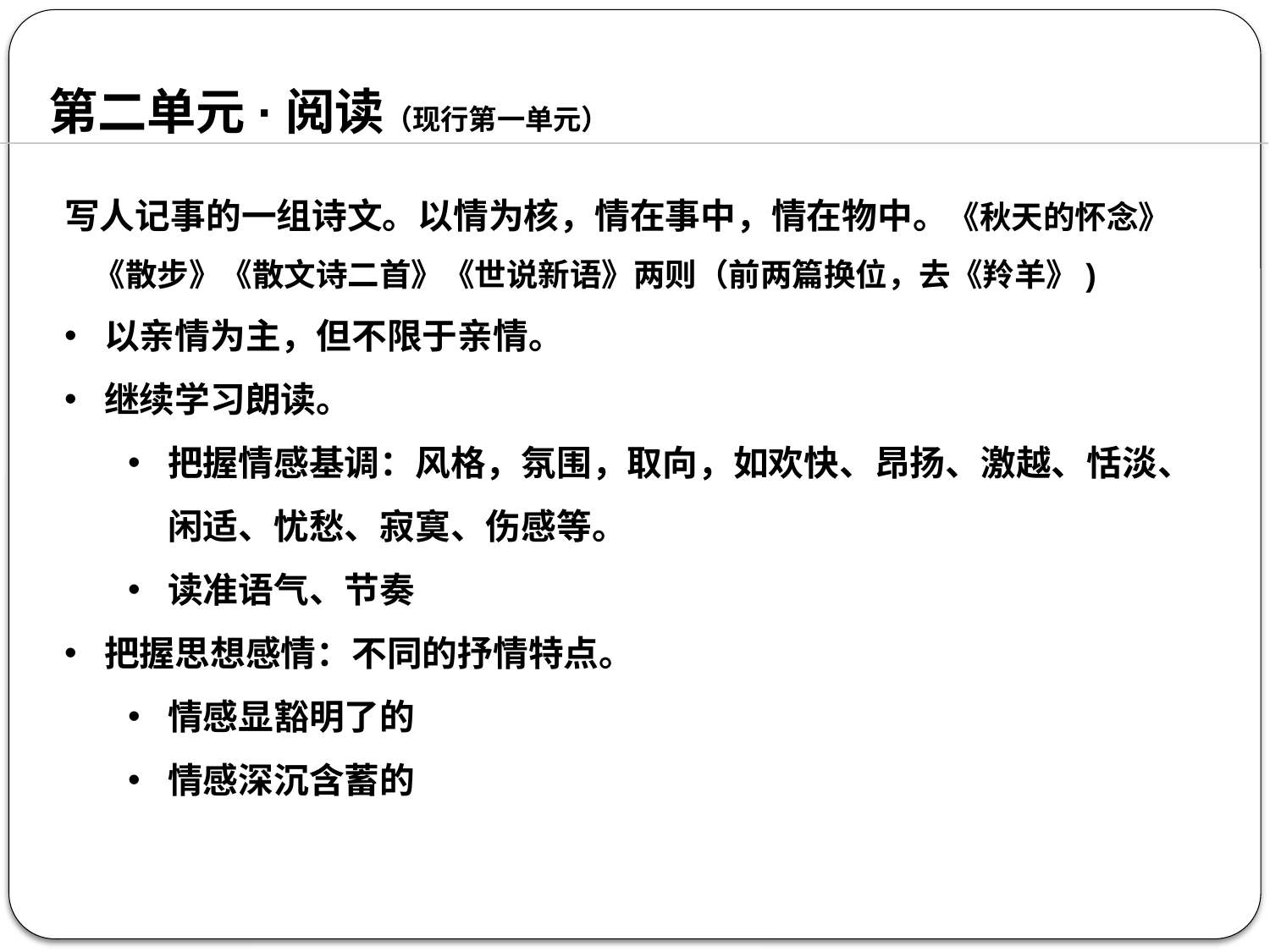

第二单元·阅读（现行第一单元）

写人记事的一组诗文。以情为核，情在事中，情在物中。《秋天的怀念》
   《散步》《散文诗二首》《世说新语》两则（前两篇换位，去《羚羊》)
以亲情为主，但不限于亲情。
继续学习朗读。
把握情感基调：风格，氛围，取向，如欢快、昂扬、激越、恬淡、闲适、忧愁、寂寞、伤感等。
读准语气、节奏
把握思想感情：不同的抒情特点。
情感显豁明了的
情感深沉含蓄的